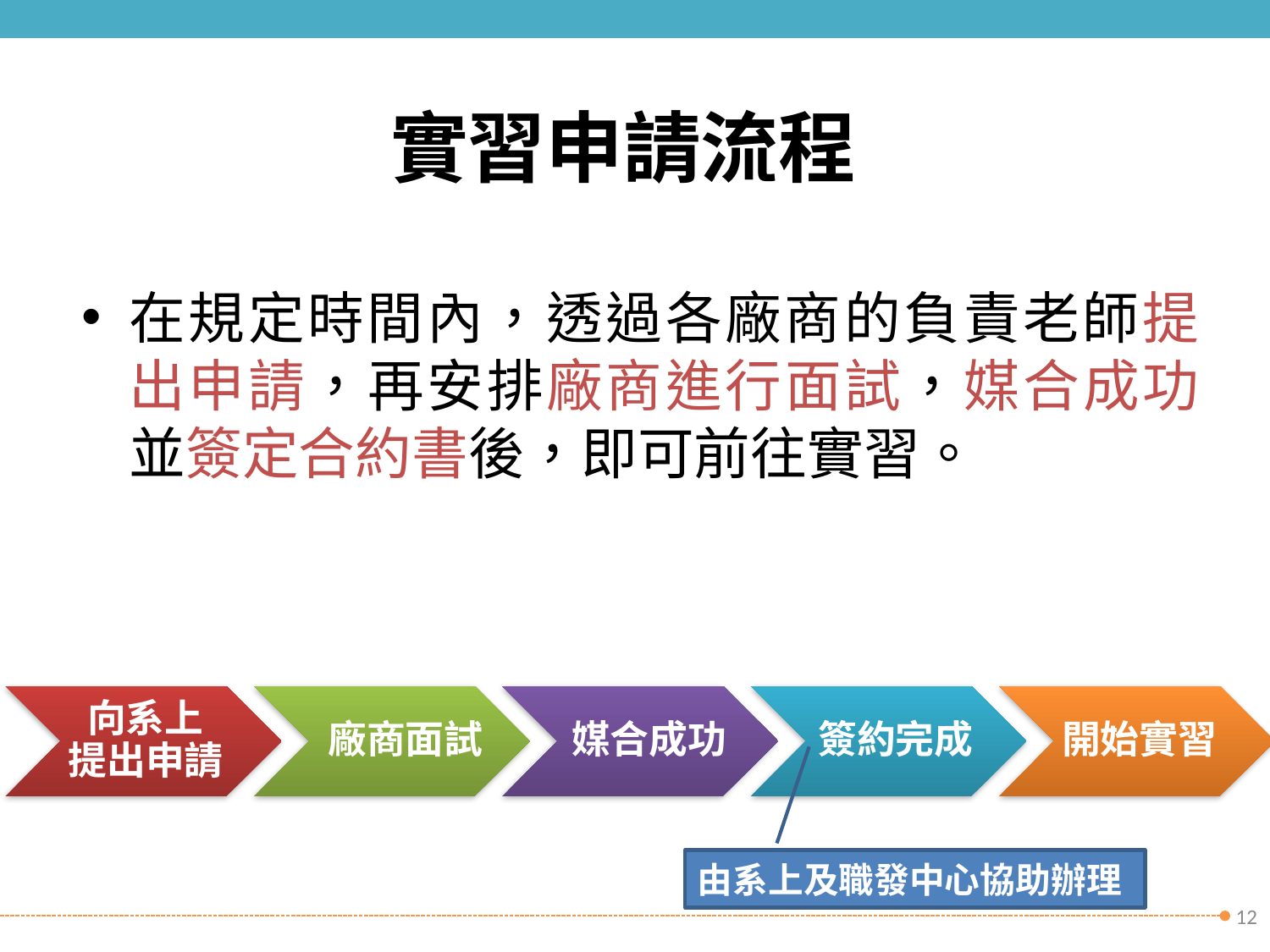

# 實習申請流程
在規定時間內，透過各廠商的負責老師提出申請，再安排廠商進行面試，媒合成功並簽定合約書後，即可前往實習。

向系上
提出申請

廠商面試

媒合成功

簽約完成

開始實習
由系上及職發中心協助辦理
12